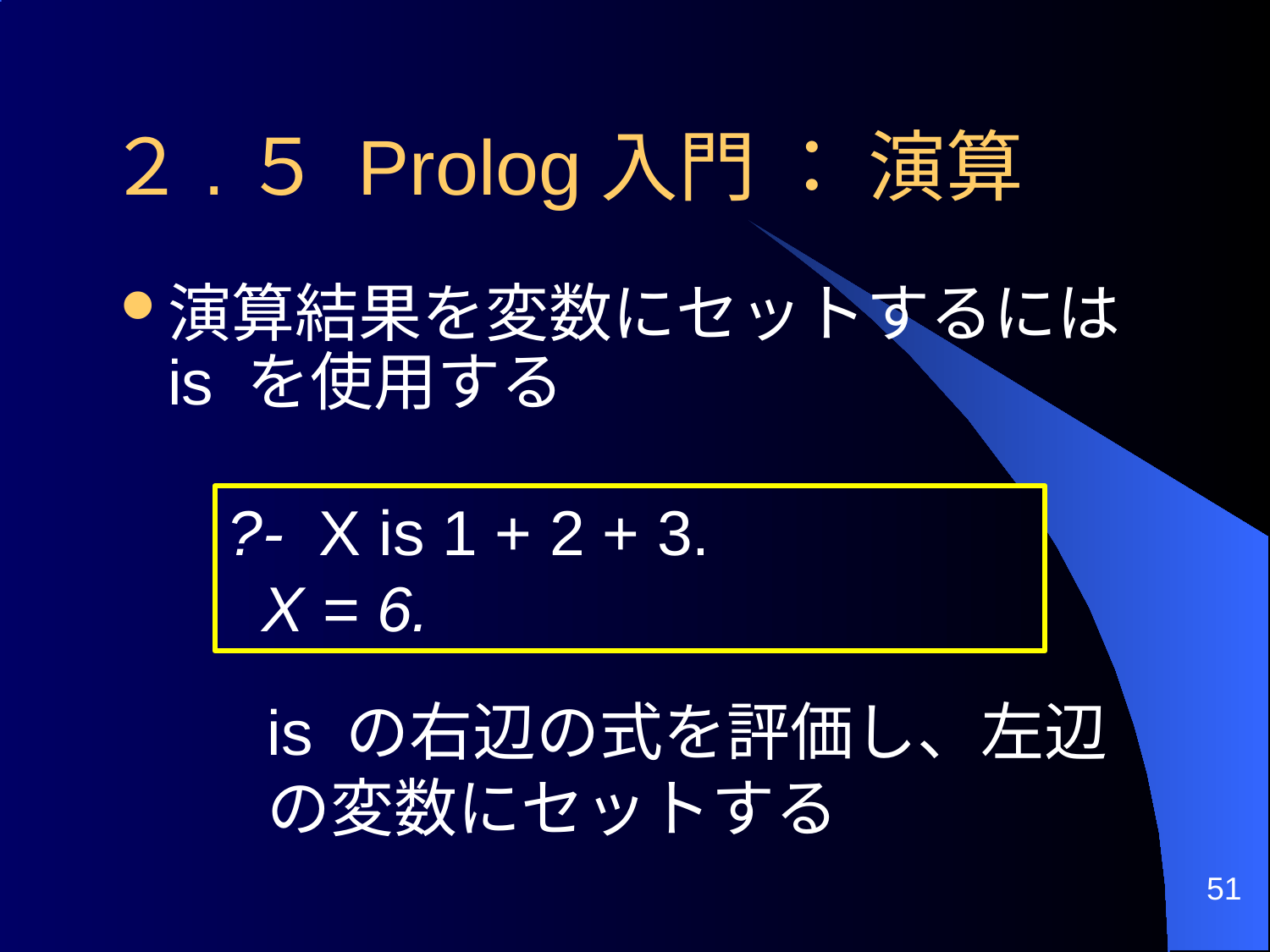

# ２.５ Prolog入門 ： 演算
演算結果を変数にセットするには
is を使用する
?-  X is 1 + 2 + 3.
  X = 6.
is の右辺の式を評価し、左辺の変数にセットする
51